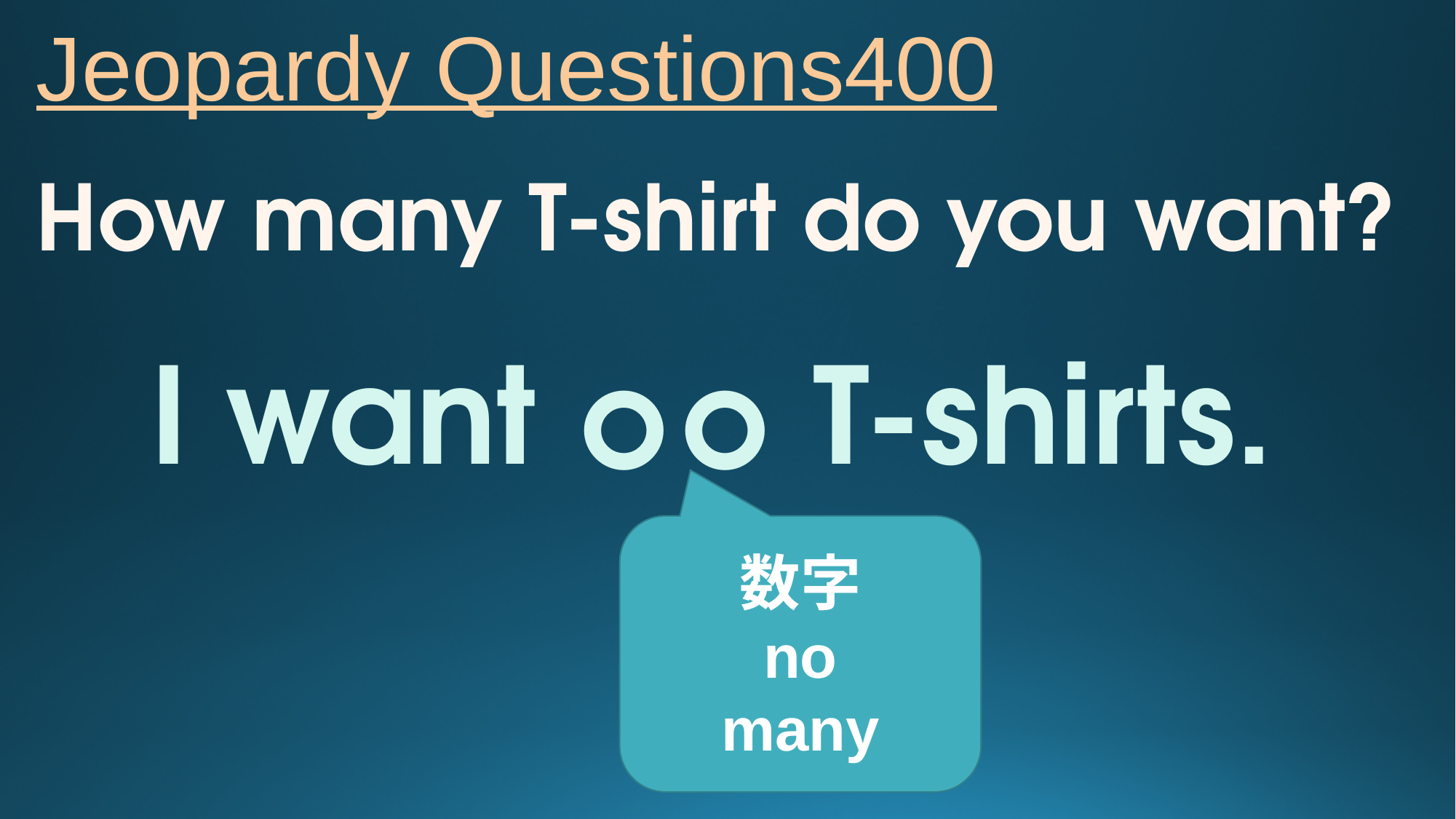

# Jeopardy Questions400
How many T-shirt do you want?
I want ○○ T-shirts.
数字
no
many